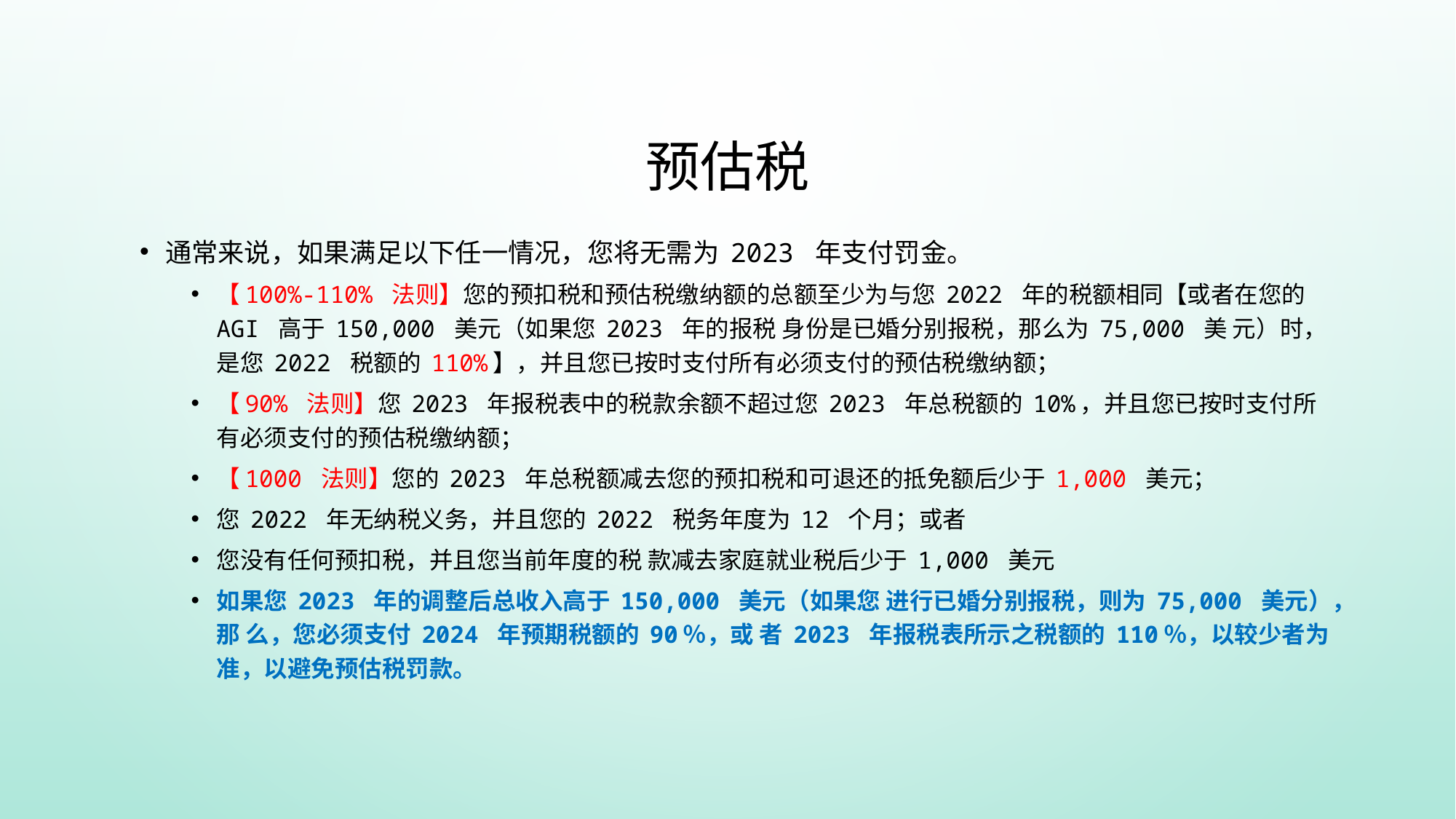

# 预估税
通常来说，如果满足以下任一情况，您将无需为 2023 年支付罚金。
【100%-110% 法则】您的预扣税和预估税缴纳额的总额至少为与您 2022 年的税额相同【或者在您的 AGI 高于 150,000 美元（如果您 2023 年的报税 身份是已婚分别报税，那么为 75,000 美 元）时，是您 2022 税额的 110%】，并且您已按时支付所有必须支付的预估税缴纳额；
【90% 法则】您 2023 年报税表中的税款余额不超过您 2023 年总税额的 10%，并且您已按时支付所有必须支付的预估税缴纳额；
【1000 法则】您的 2023 年总税额减去您的预扣税和可退还的抵免额后少于 1,000 美元；
您 2022 年无纳税义务，并且您的 2022 税务年度为 12 个月；或者
您没有任何预扣税，并且您当前年度的税 款减去家庭就业税后少于 1,000 美元
如果您 2023 年的调整后总收入高于 150,000 美元（如果您 进行已婚分别报税，则为 75,000 美元），那 么，您必须支付 2024 年预期税额的 90％，或 者 2023 年报税表所示之税额的 110％，以较少者为准，以避免预估税罚款。